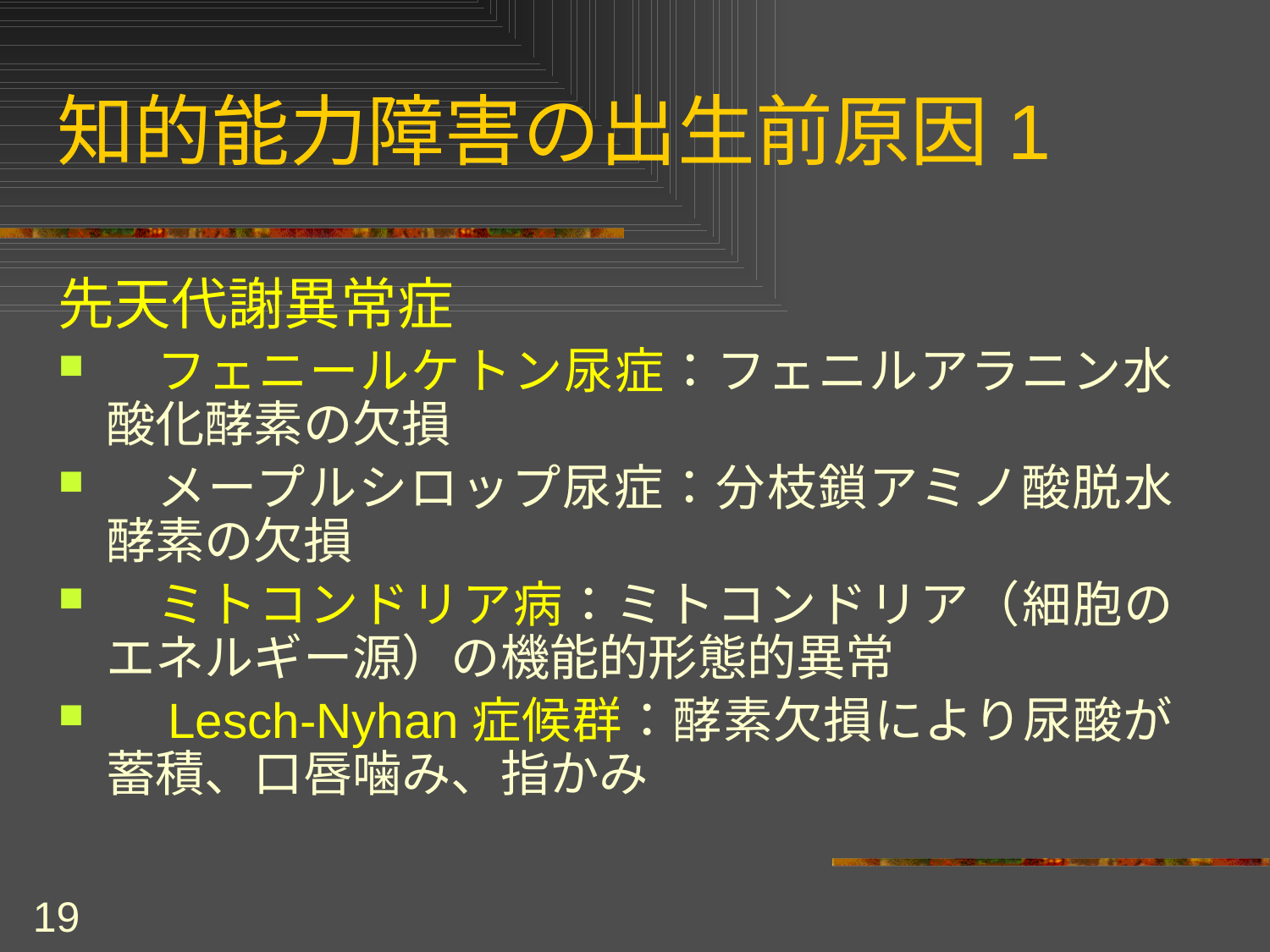

# 知的能力障害の出生前原因1
先天代謝異常症
　フェニールケトン尿症：フェニルアラニン水酸化酵素の欠損
　メープルシロップ尿症：分枝鎖アミノ酸脱水酵素の欠損
　ミトコンドリア病：ミトコンドリア（細胞のエネルギー源）の機能的形態的異常
　Lesch-Nyhan症候群：酵素欠損により尿酸が蓄積、口唇噛み、指かみ
19